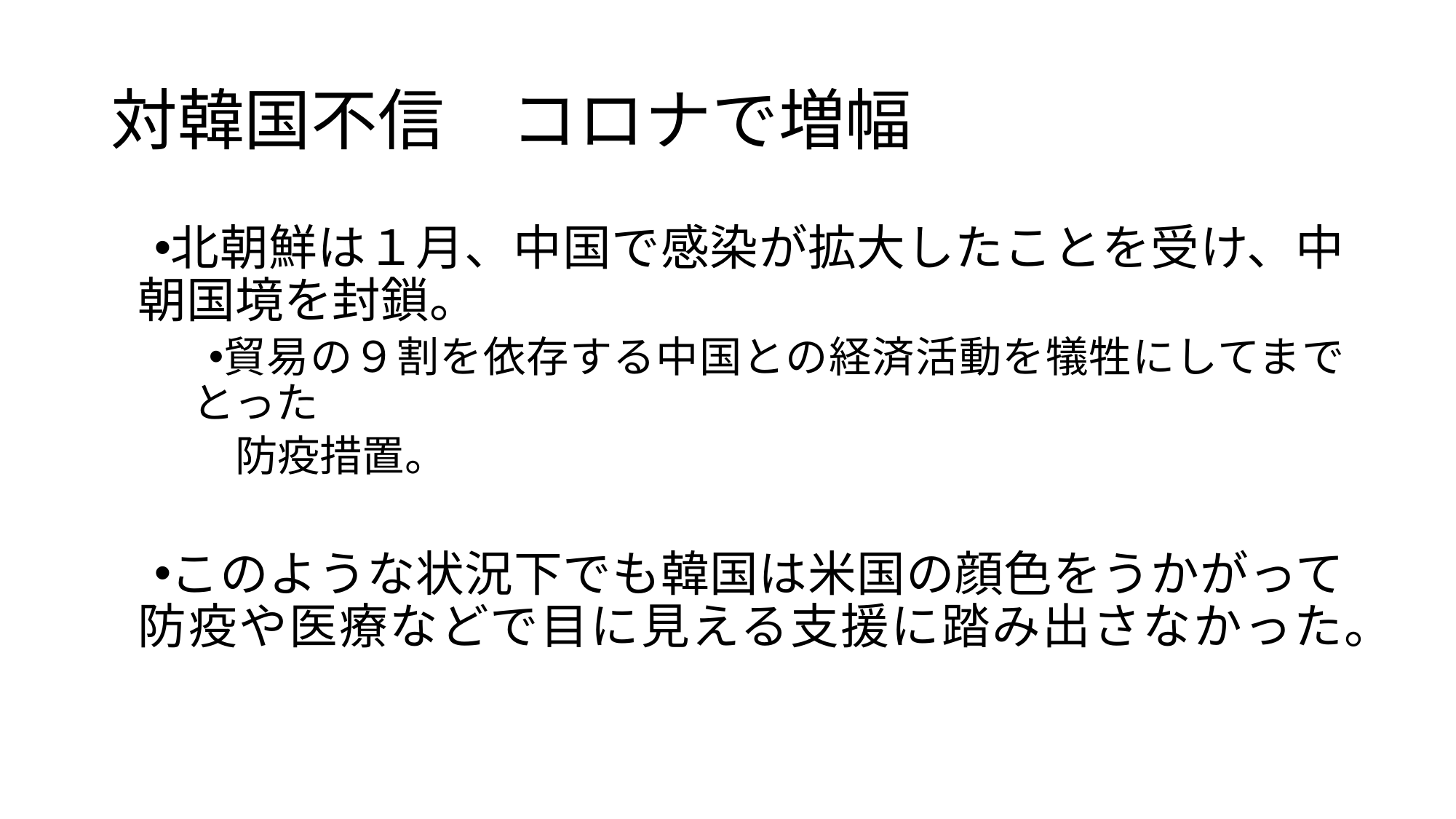

# 対韓国不信　コロナで増幅
北朝鮮は１月、中国で感染が拡大したことを受け、中朝国境を封鎖。
貿易の９割を依存する中国との経済活動を犠牲にしてまでとった
　防疫措置。

このような状況下でも韓国は米国の顔色をうかがって防疫や医療などで目に見える支援に踏み出さなかった。